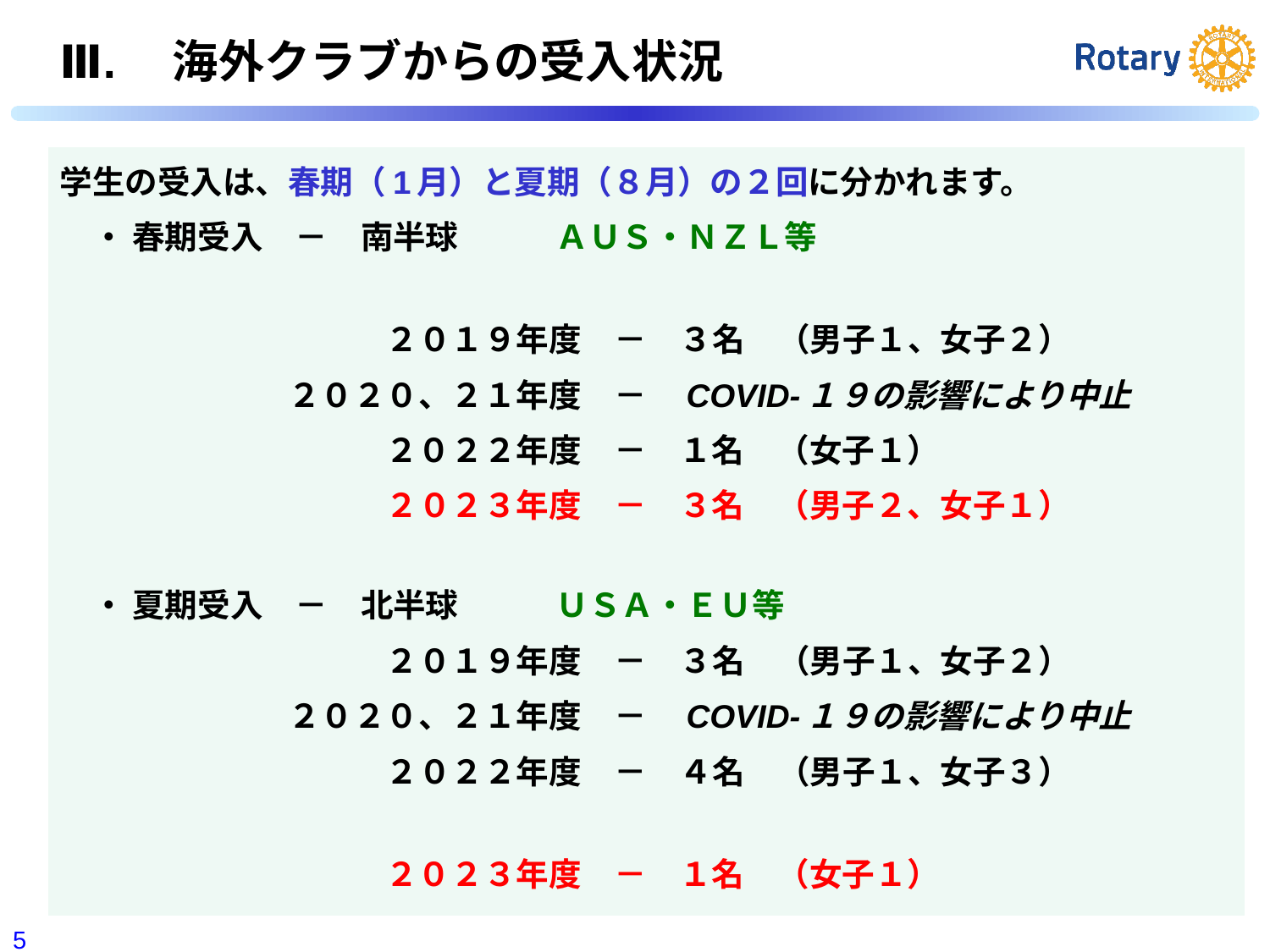

Ⅲ.　海外クラブからの受入状況
|  |
| --- |
学生の受入は、春期（1月）と夏期（８月）の２回に分かれます。
　・ 春期受入　－　南半球　　　ＡＵＳ・ＮＺＬ等
　　　　　　　　　　２０１９年度　－　３名　（男子１、女子２）
　　　　　　　２０２０、２１年度　－　COVID‐１９の影響により中止
　　　　　　　　　　２０２２年度　－　１名　（女子１）
　　　　　　　　　　２０２３年度　－　３名　（男子２、女子１）

　・ 夏期受入　－　北半球　　　ＵＳＡ・ＥＵ等
　　　　　　　　　　２０１９年度　－　３名　（男子１、女子２）
　　　　　　　２０２０、２１年度　－　COVID‐１９の影響により中止
　　　　　　　　　　２０２２年度　－　４名　（男子１、女子３）
　　　　　　　　　　２０２３年度　－　１名　（女子１）

5